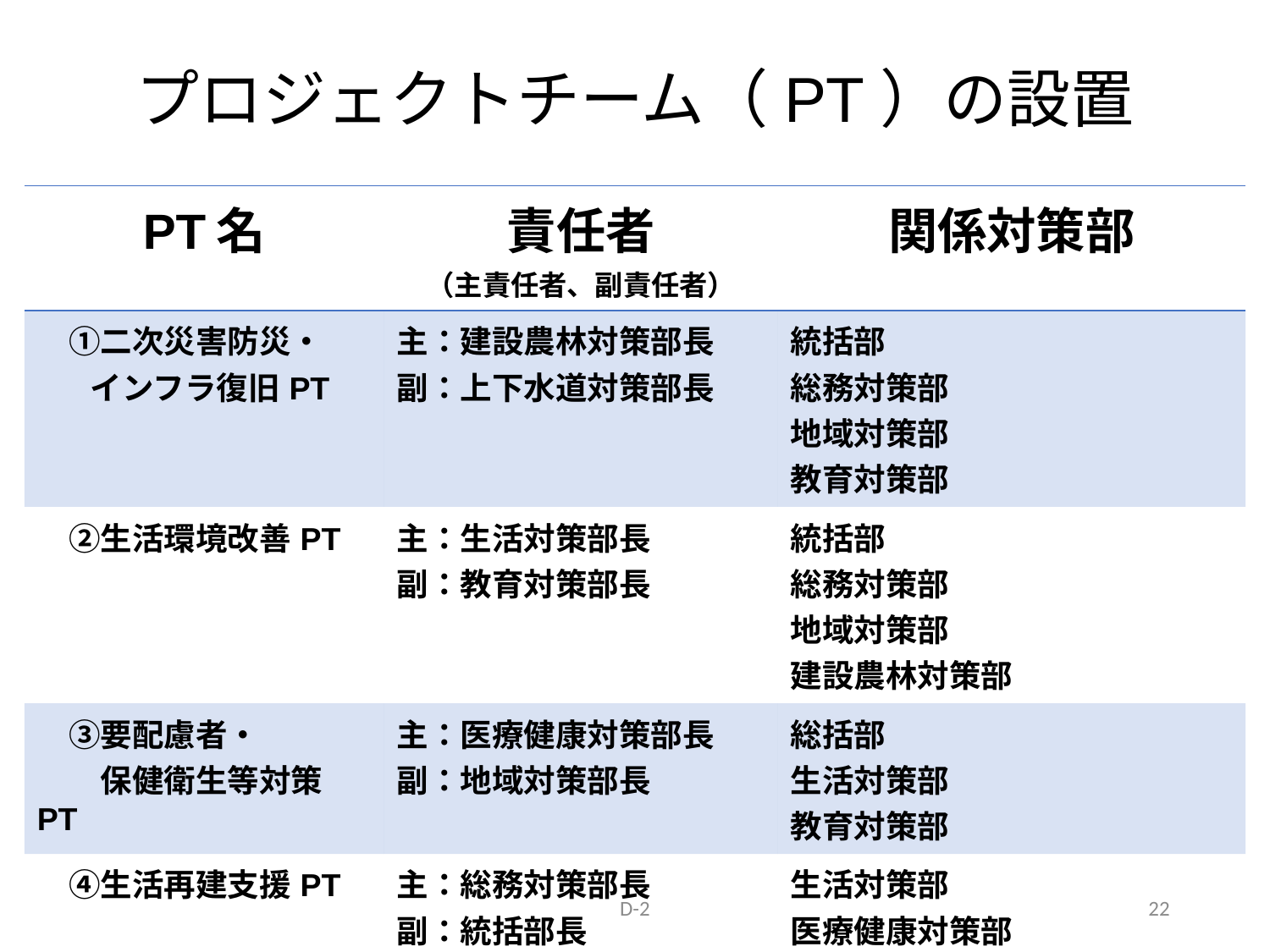

# プロジェクトチーム（PT）の設置
| PT名 | 責任者 （主責任者、副責任者） | 関係対策部 |
| --- | --- | --- |
| ①二次災害防災・ 　 インフラ復旧PT | 主：建設農林対策部長 副：上下水道対策部長 | 統括部 総務対策部 地域対策部 教育対策部 |
| ②生活環境改善PT | 主：生活対策部長 副：教育対策部長 | 統括部 総務対策部 地域対策部 建設農林対策部 |
| ③要配慮者・ 　　保健衛生等対策PT | 主：医療健康対策部長 副：地域対策部長 | 総括部 生活対策部 教育対策部 |
| ④生活再建支援PT | 主：総務対策部長 副：統括部長 | 生活対策部 医療健康対策部 建設農林対策部 |
D-2
22